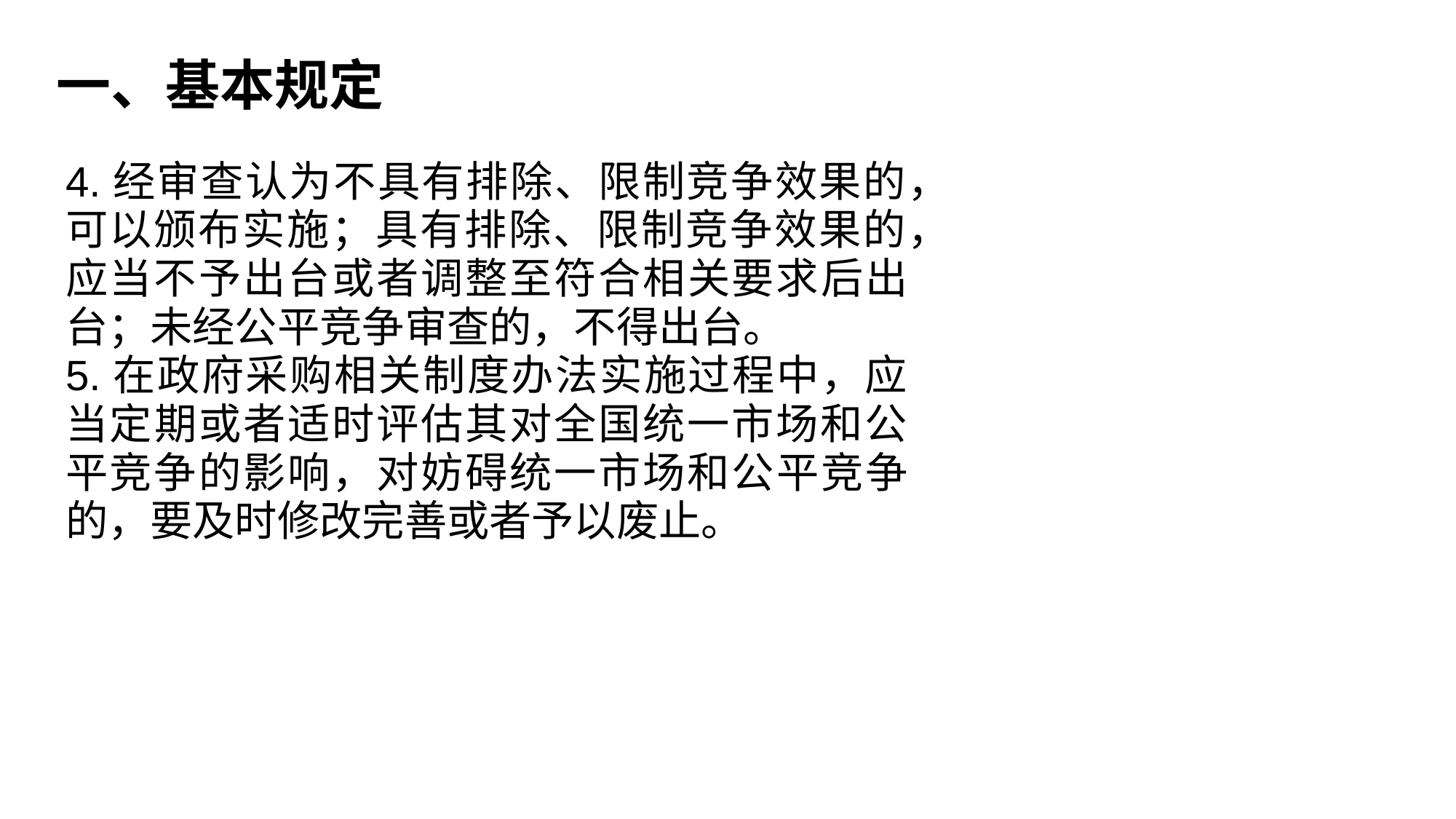

一、基本规定
4.经审查认为不具有排除、限制竞争效果的，可以颁布实施；具有排除、限制竞争效果的，应当不予出台或者调整至符合相关要求后出台；未经公平竞争审查的，不得出台。
5.在政府采购相关制度办法实施过程中，应当定期或者适时评估其对全国统一市场和公平竞争的影响，对妨碍统一市场和公平竞争的，要及时修改完善或者予以废止。